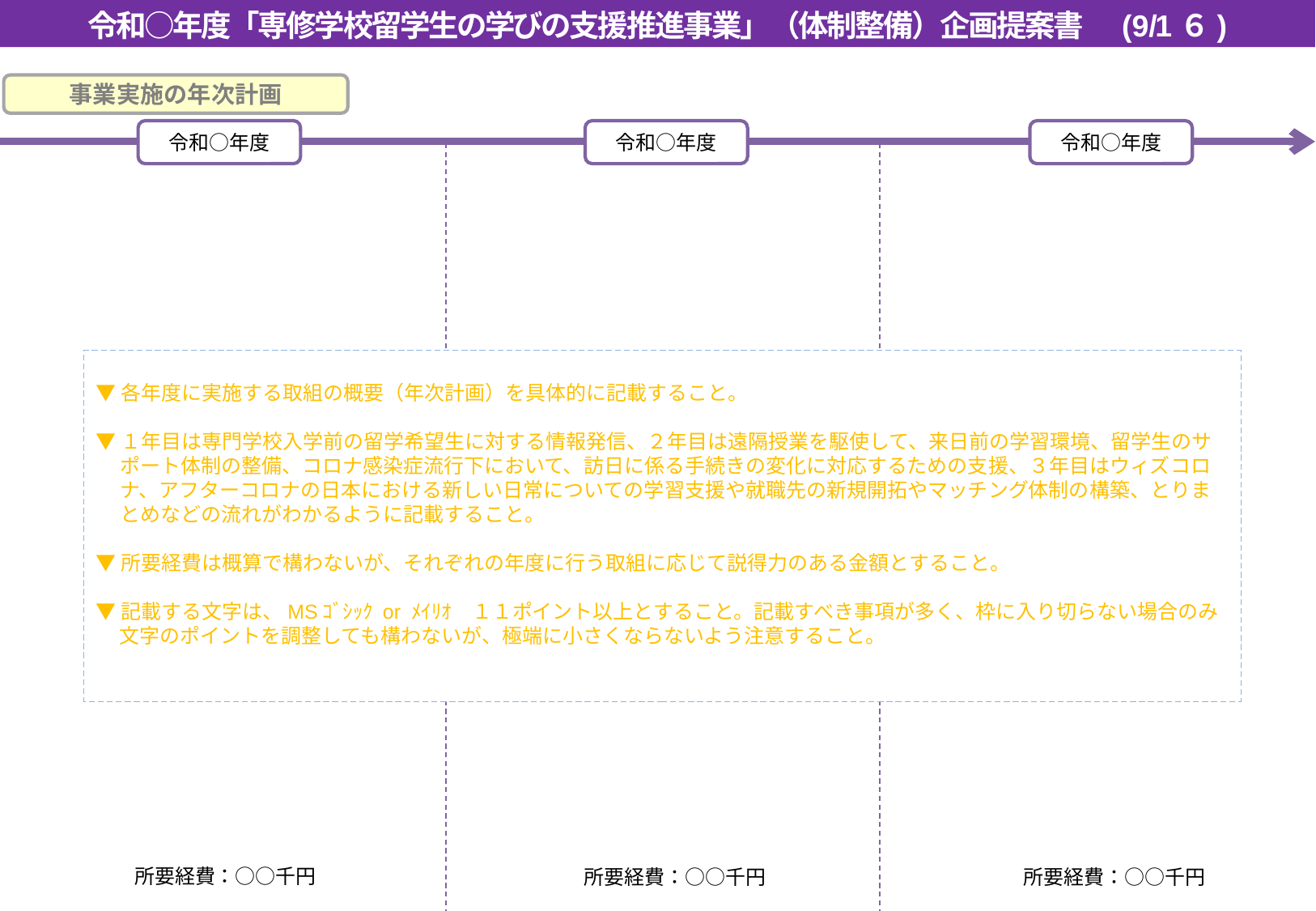

令和○年度「専修学校留学生の学びの支援推進事業」（体制整備）企画提案書　(9/1６)
事業実施の年次計画
令和○年度
令和○年度
令和○年度

▼各年度に実施する取組の概要（年次計画）を具体的に記載すること。

▼１年目は専門学校入学前の留学希望生に対する情報発信、２年目は遠隔授業を駆使して、来日前の学習環境、留学生のサポート体制の整備、コロナ感染症流行下において、訪日に係る手続きの変化に対応するための支援、３年目はウィズコロナ、アフターコロナの日本における新しい日常についての学習支援や就職先の新規開拓やマッチング体制の構築、とりまとめなどの流れがわかるように記載すること。

▼所要経費は概算で構わないが、それぞれの年度に行う取組に応じて説得力のある金額とすること。

▼記載する文字は、MSｺﾞｼｯｸ or ﾒｲﾘｵ　１１ポイント以上とすること。記載すべき事項が多く、枠に入り切らない場合のみ文字のポイントを調整しても構わないが、極端に小さくならないよう注意すること。

所要経費：○○千円
所要経費：○○千円
所要経費：○○千円